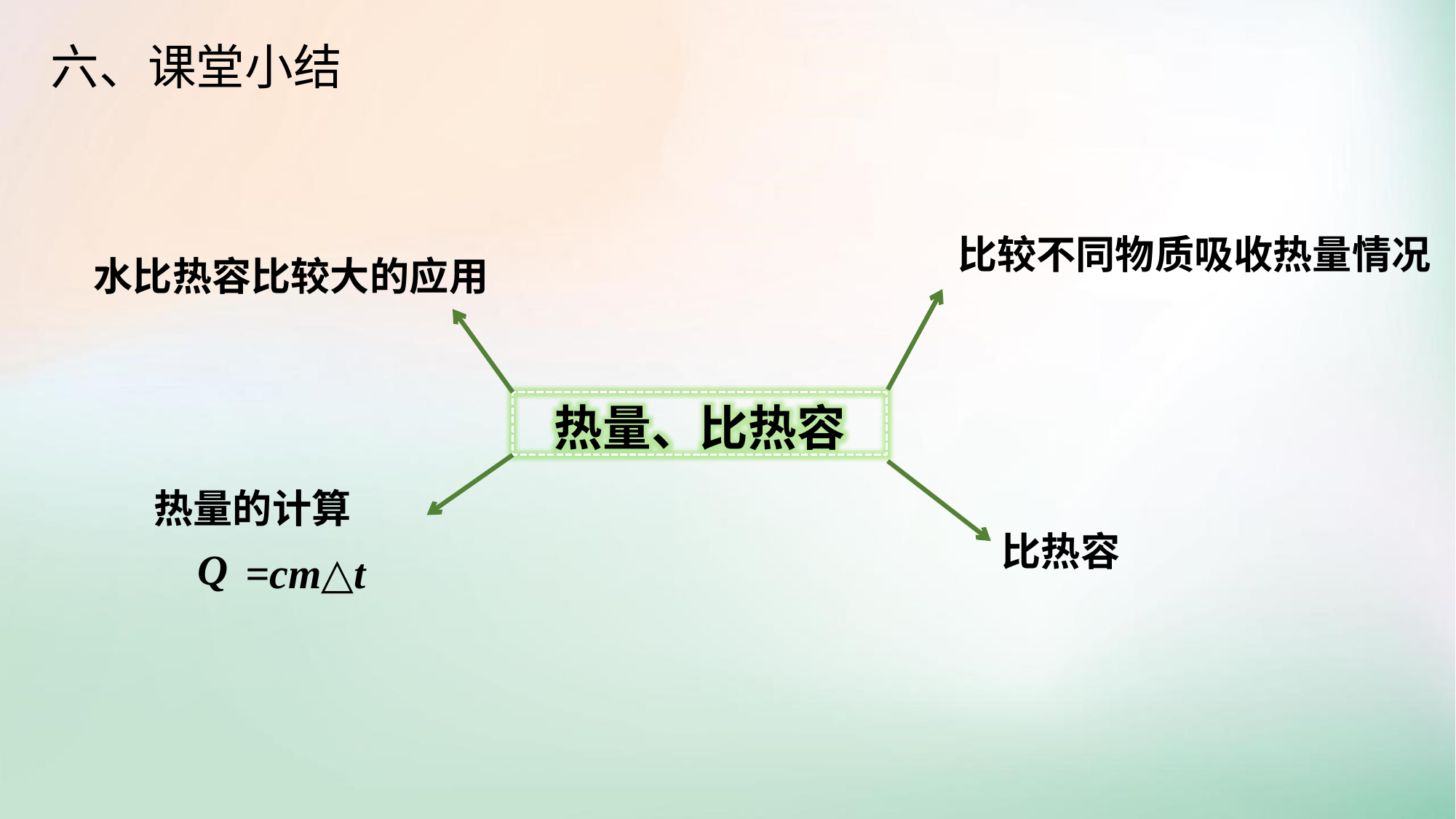

六、课堂小结
比较不同物质吸收热量情况
水比热容比较大的应用
热量、比热容
热量的计算
比热容
Q
=cm△t